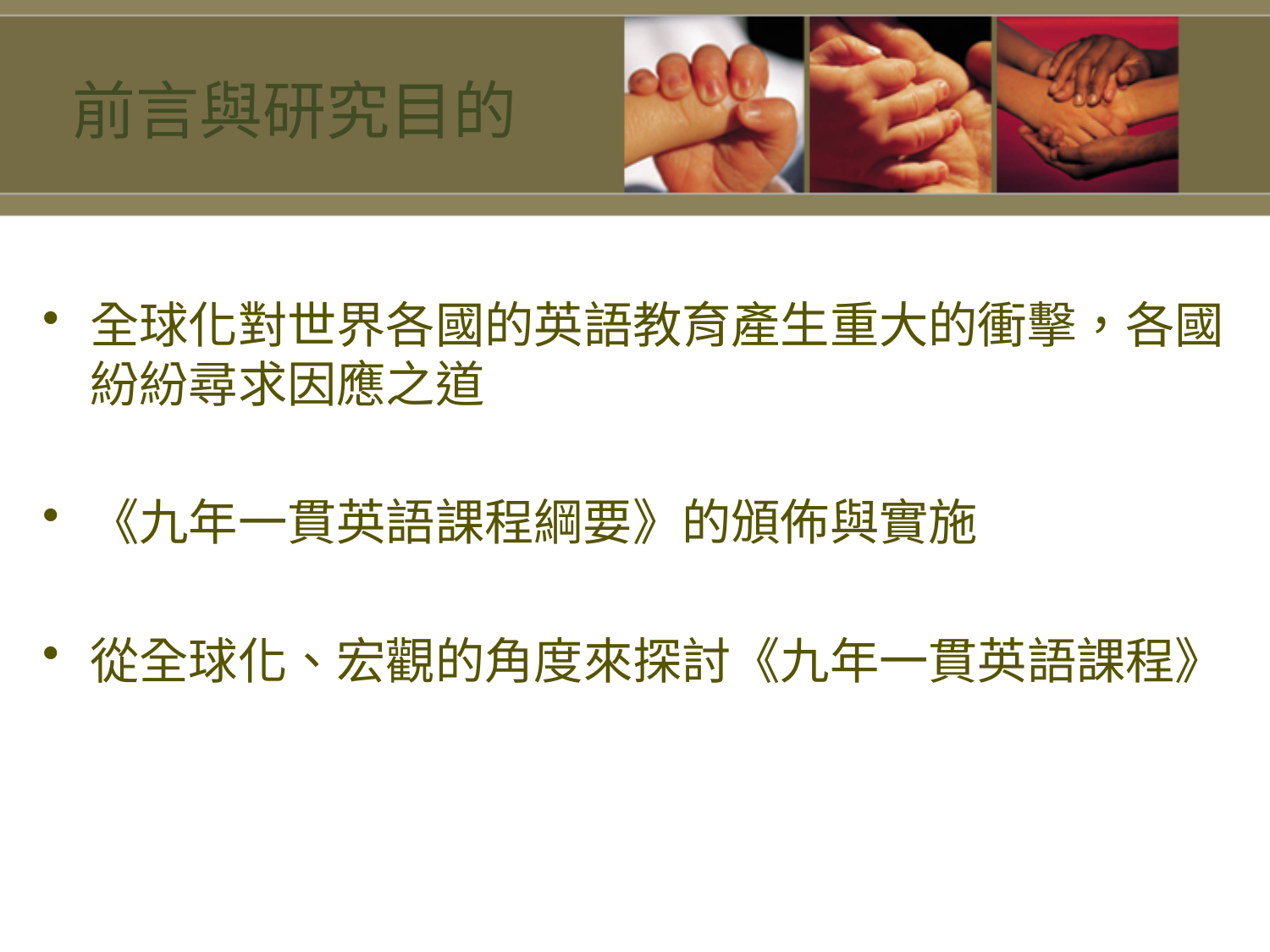

# 前言與研究目的
全球化對世界各國的英語教育產生重大的衝擊，各國紛紛尋求因應之道

《九年一貫英語課程綱要》的頒佈與實施

從全球化、宏觀的角度來探討《九年一貫英語課程》